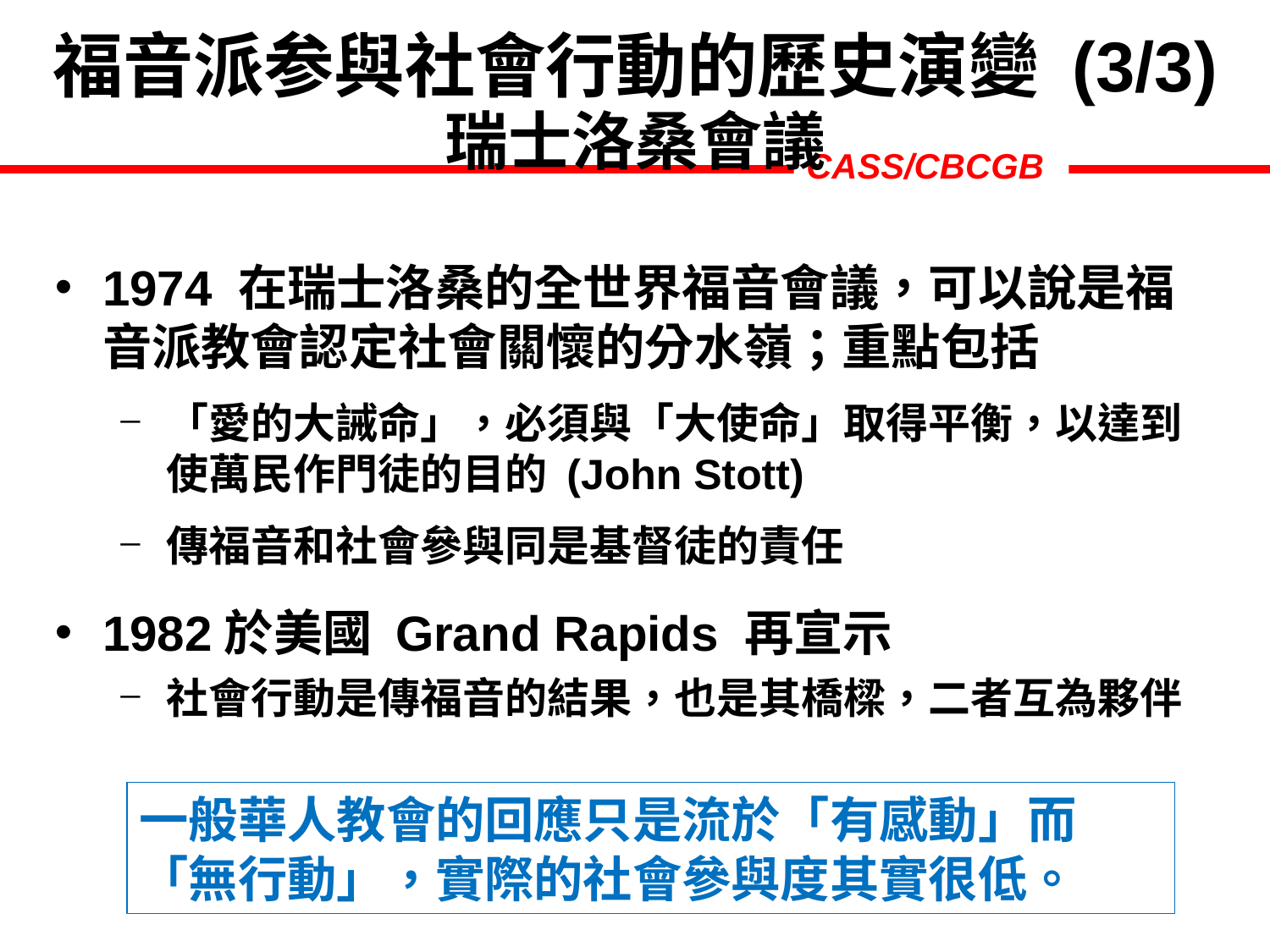

# 福音派参與社會行動的歷史演變 (3/3)
瑞士洛桑會議
1974 在瑞士洛桑的全世界福音會議，可以說是福音派教會認定社會關懷的分水嶺；重點包括
「愛的大誡命」，必須與「大使命」取得平衡，以達到使萬民作門徒的目的 (John Stott)
傳福音和社會參與同是基督徒的責任
1982於美國 Grand Rapids 再宣示
社會行動是傳福音的結果，也是其橋樑，二者互為夥伴
一般華人教會的回應只是流於「有感動」而「無行動」，實際的社會參與度其實很低。